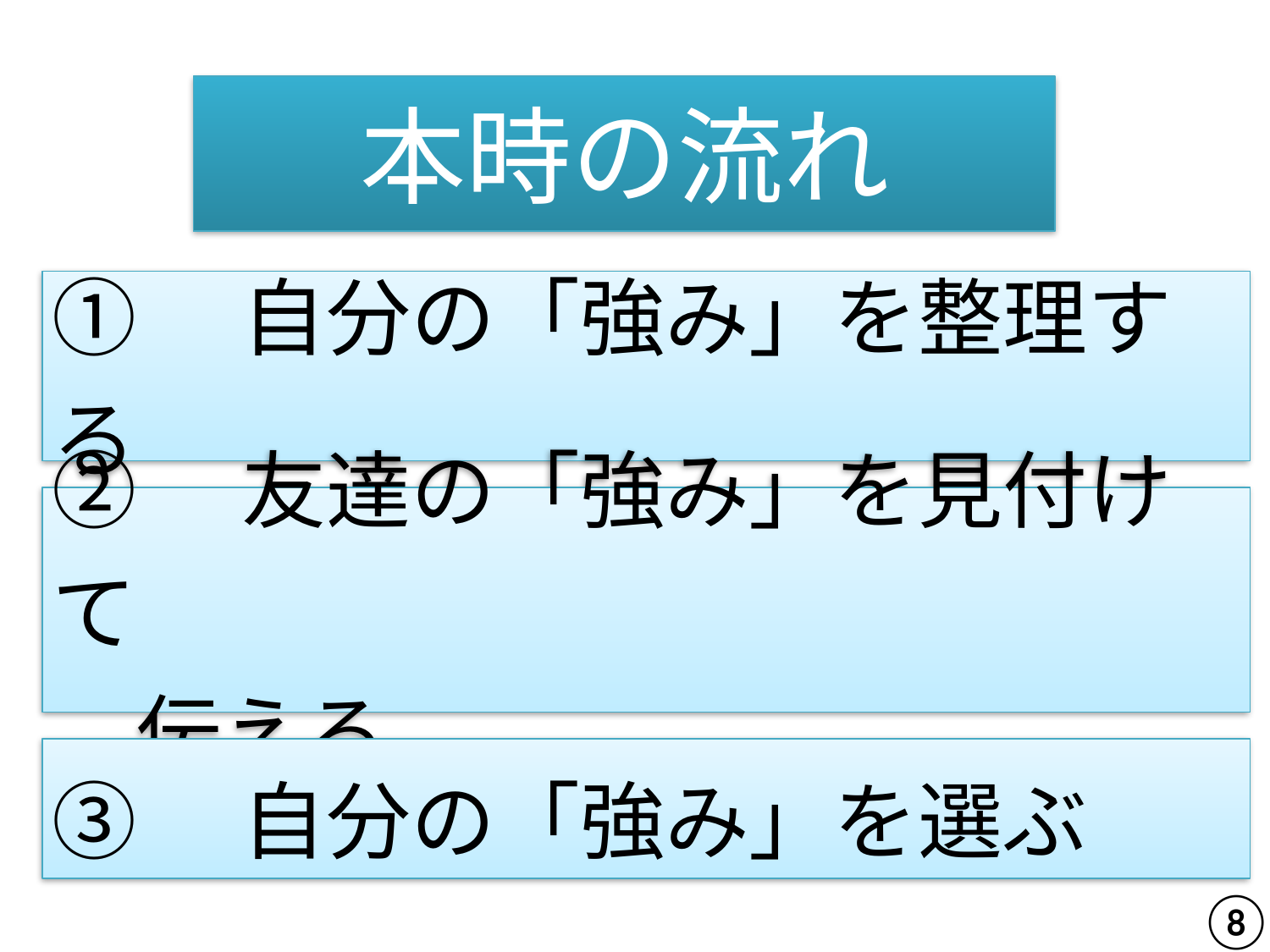

# 本時の流れ
①　自分の「強み」を整理する
②　友達の「強み」を見付けて
　伝える
③　自分の「強み」を選ぶ
⑧